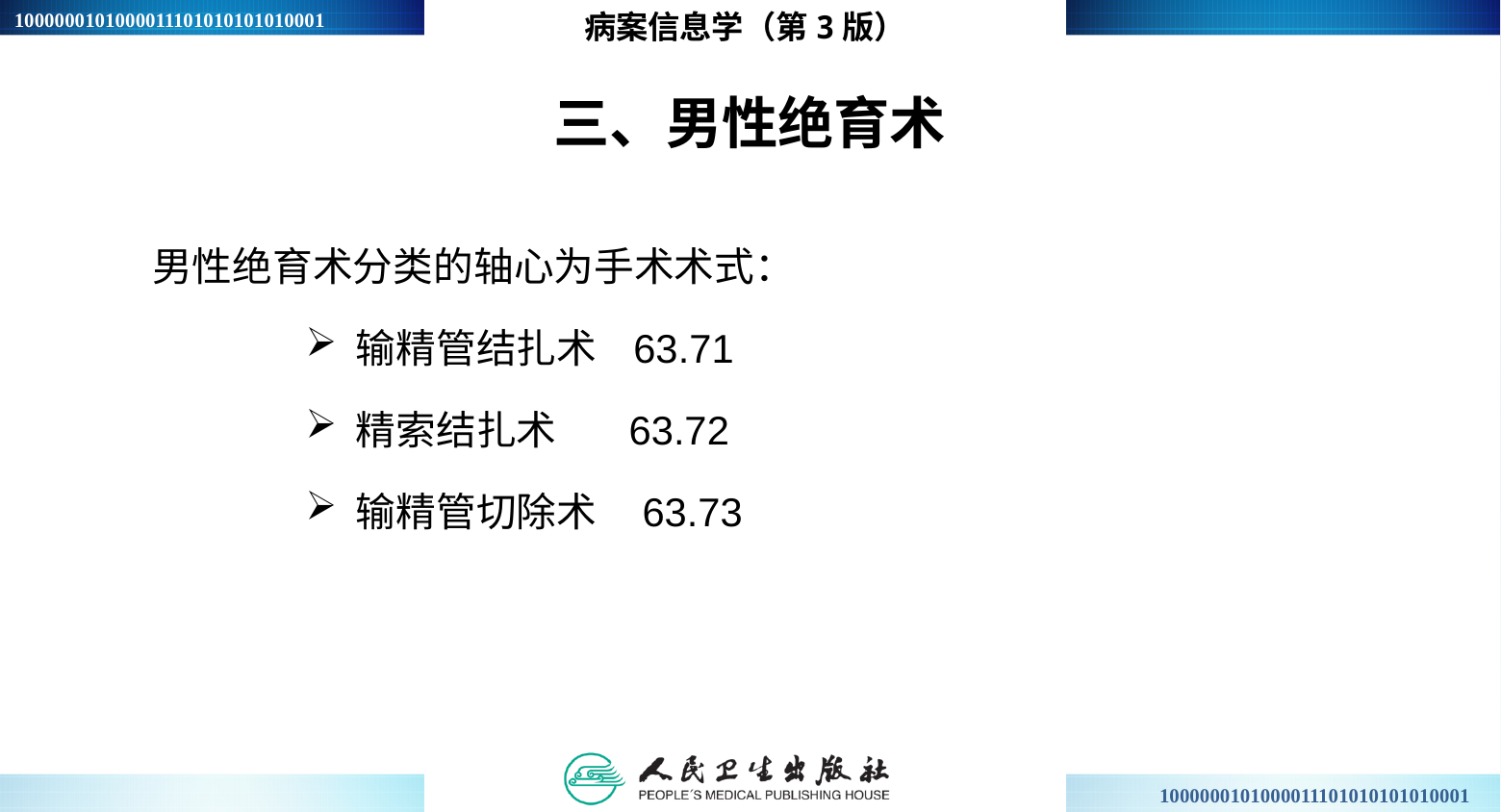

病案信息学（第3版）
# 三、男性绝育术
      男性绝育术分类的轴心为手术术式：
 输精管结扎术   63.71
 精索结扎术       63.72
 输精管切除术    63.73